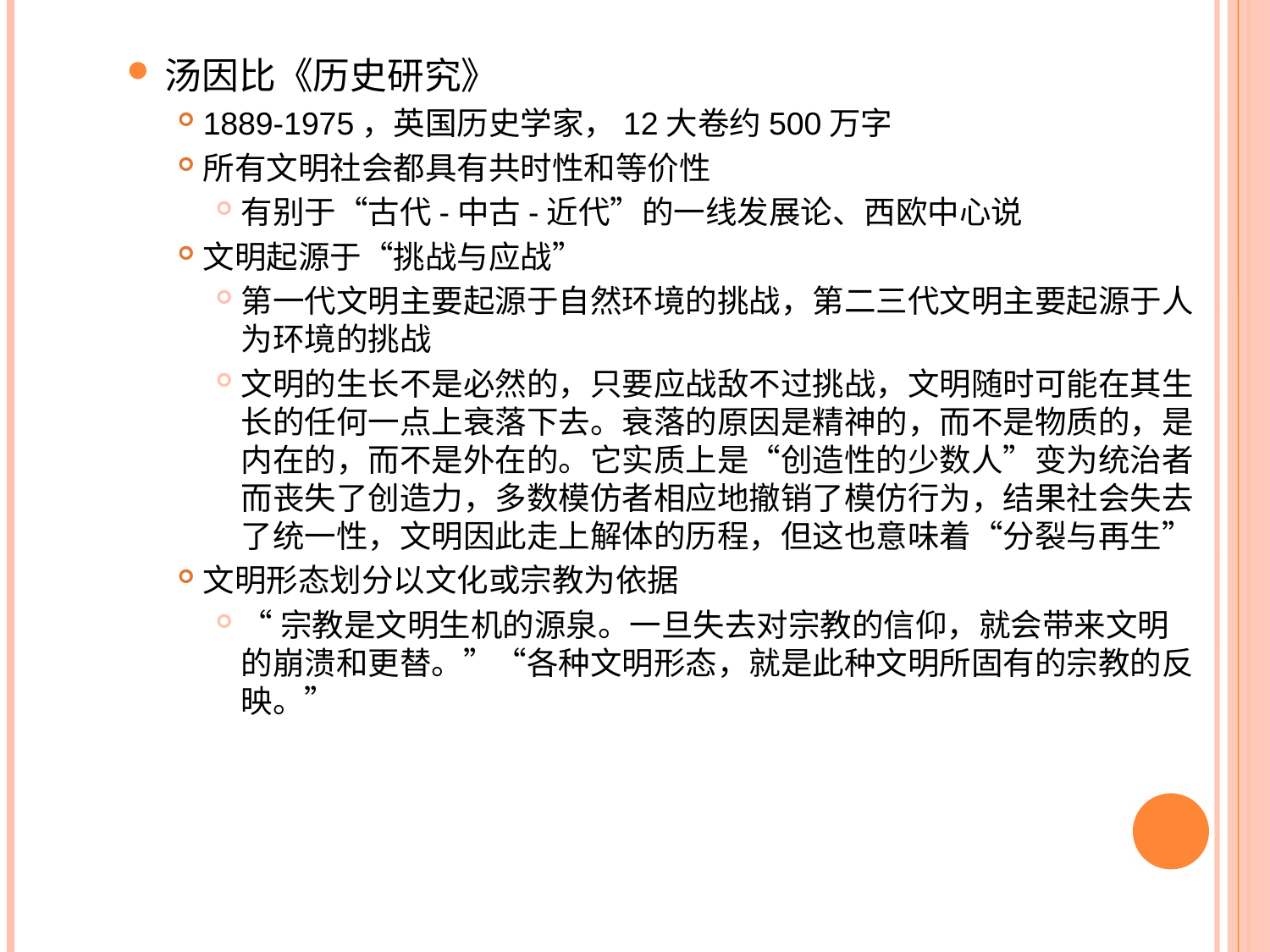

汤因比《历史研究》
1889-1975，英国历史学家，12大卷约500万字
所有文明社会都具有共时性和等价性
有别于“古代-中古-近代”的一线发展论、西欧中心说
文明起源于“挑战与应战”
第一代文明主要起源于自然环境的挑战，第二三代文明主要起源于人为环境的挑战
文明的生长不是必然的，只要应战敌不过挑战，文明随时可能在其生长的任何一点上衰落下去。衰落的原因是精神的，而不是物质的，是内在的，而不是外在的。它实质上是“创造性的少数人”变为统治者而丧失了创造力，多数模仿者相应地撤销了模仿行为，结果社会失去了统一性，文明因此走上解体的历程，但这也意味着“分裂与再生”
文明形态划分以文化或宗教为依据
“宗教是文明生机的源泉。一旦失去对宗教的信仰，就会带来文明的崩溃和更替。”“各种文明形态，就是此种文明所固有的宗教的反映。”